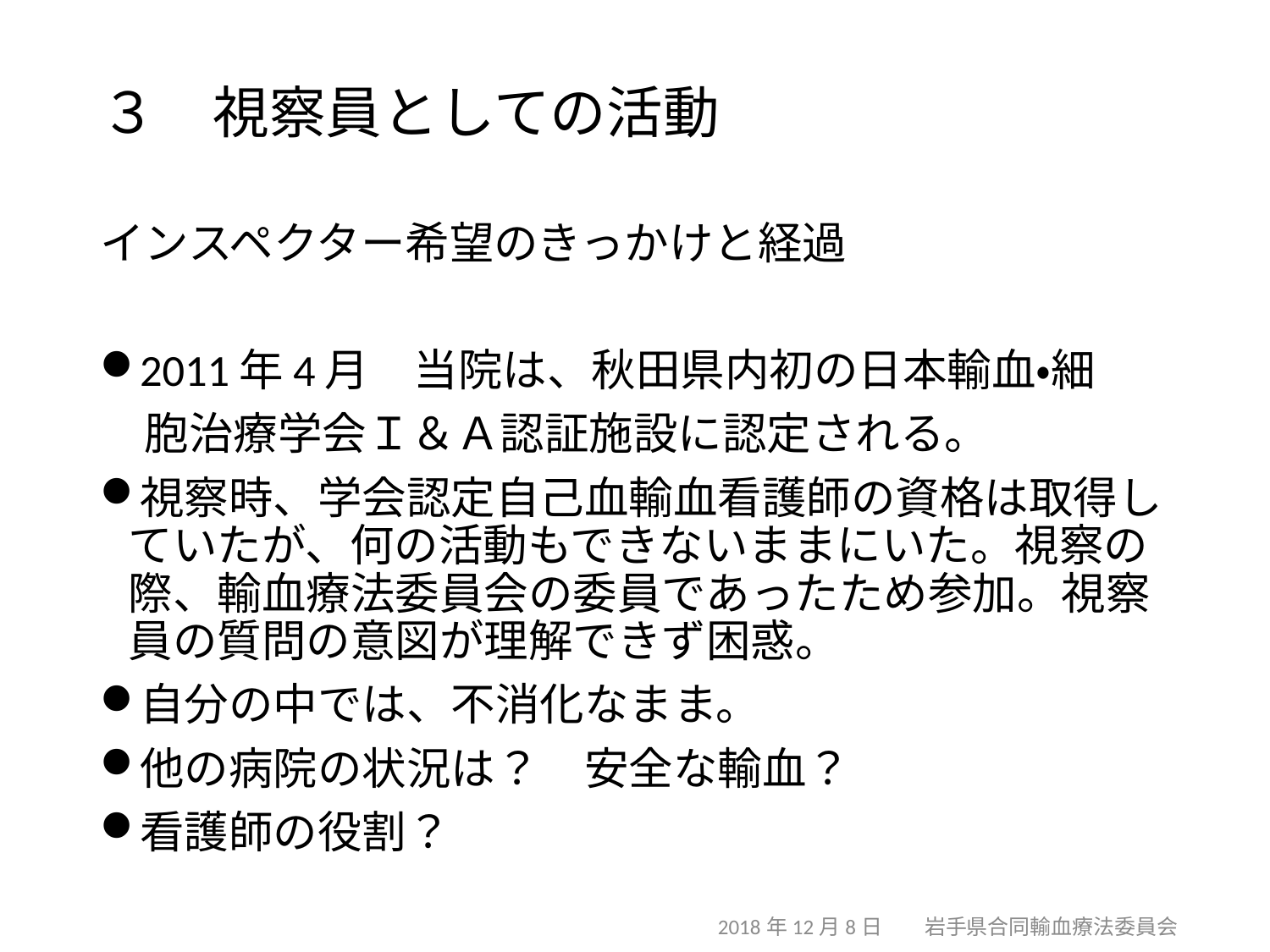

# ３　視察員としての活動
インスペクター希望のきっかけと経過

2011年4月　当院は、秋田県内初の日本輸血・細
　胞治療学会Ｉ＆Ａ認証施設に認定される。
視察時、学会認定自己血輸血看護師の資格は取得していたが、何の活動もできないままにいた。視察の際、輸血療法委員会の委員であったため参加。視察員の質問の意図が理解できず困惑。
自分の中では、不消化なまま。
他の病院の状況は？　安全な輸血？
看護師の役割？
2018年12月8日　　岩手県合同輸血療法委員会